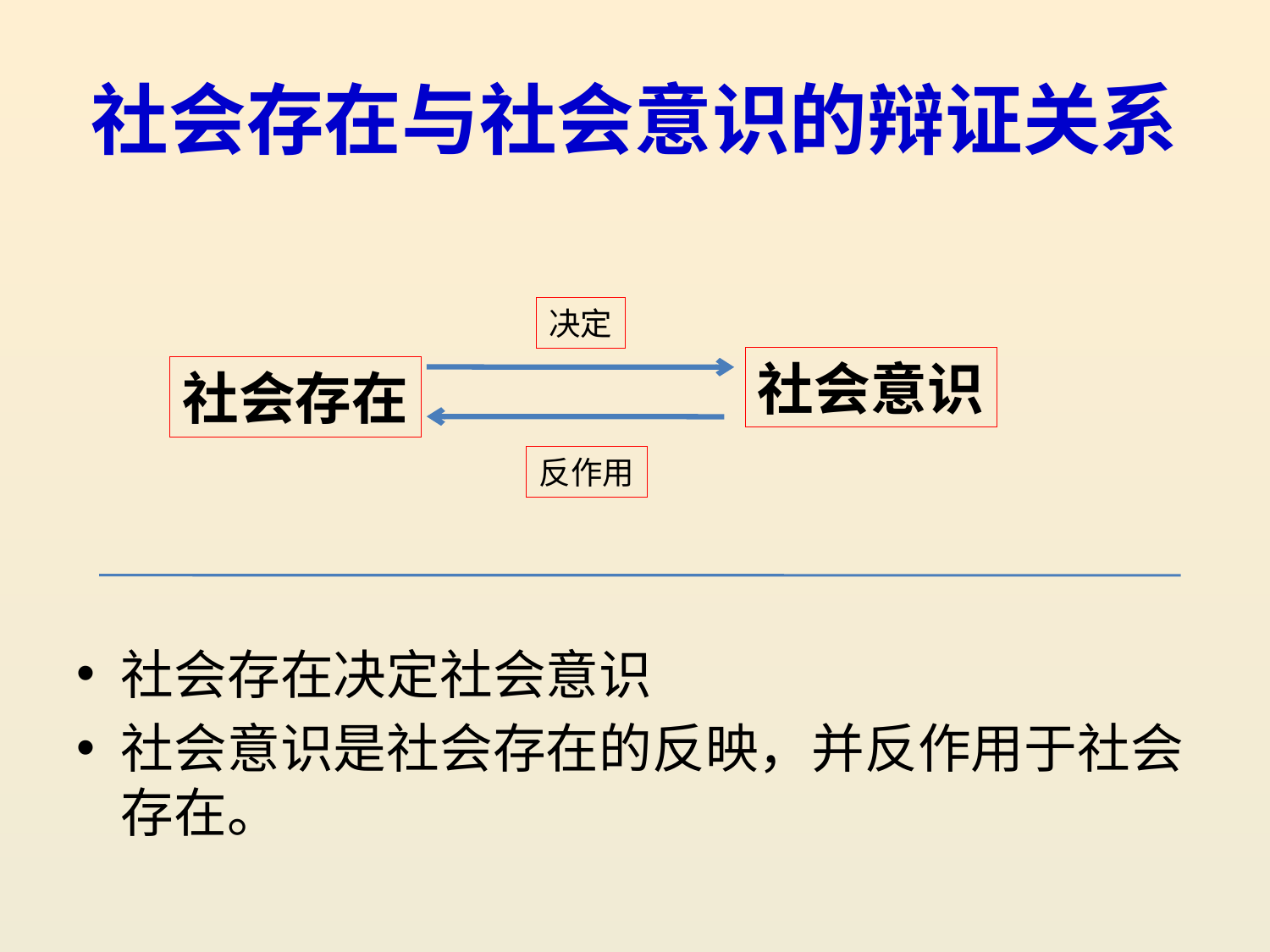

# 社会存在与社会意识的辩证关系
决定
社会意识
社会存在
反作用
社会存在决定社会意识
社会意识是社会存在的反映，并反作用于社会存在。